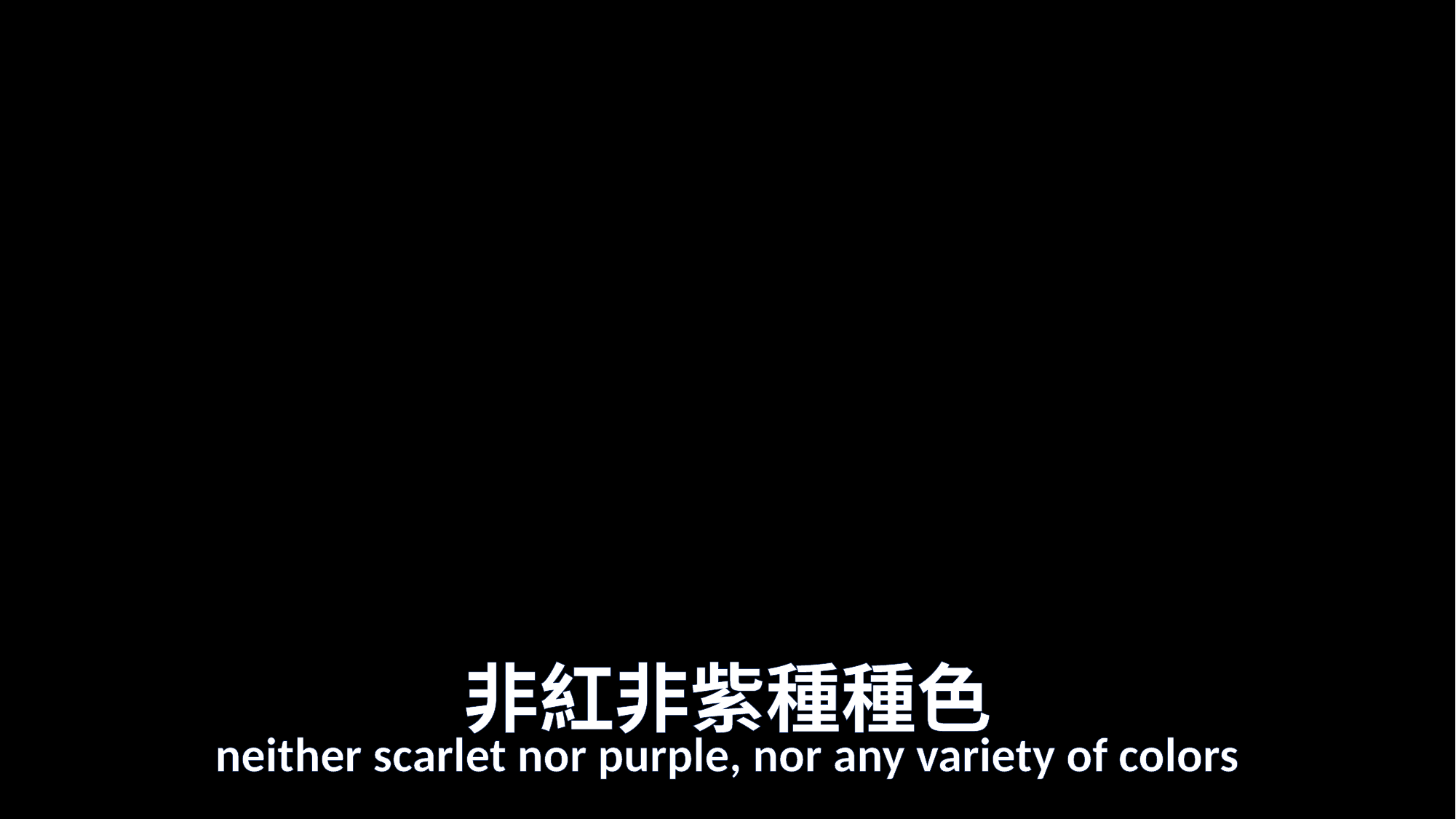

# 非紅非紫種種色
neither scarlet nor purple, nor any variety of colors